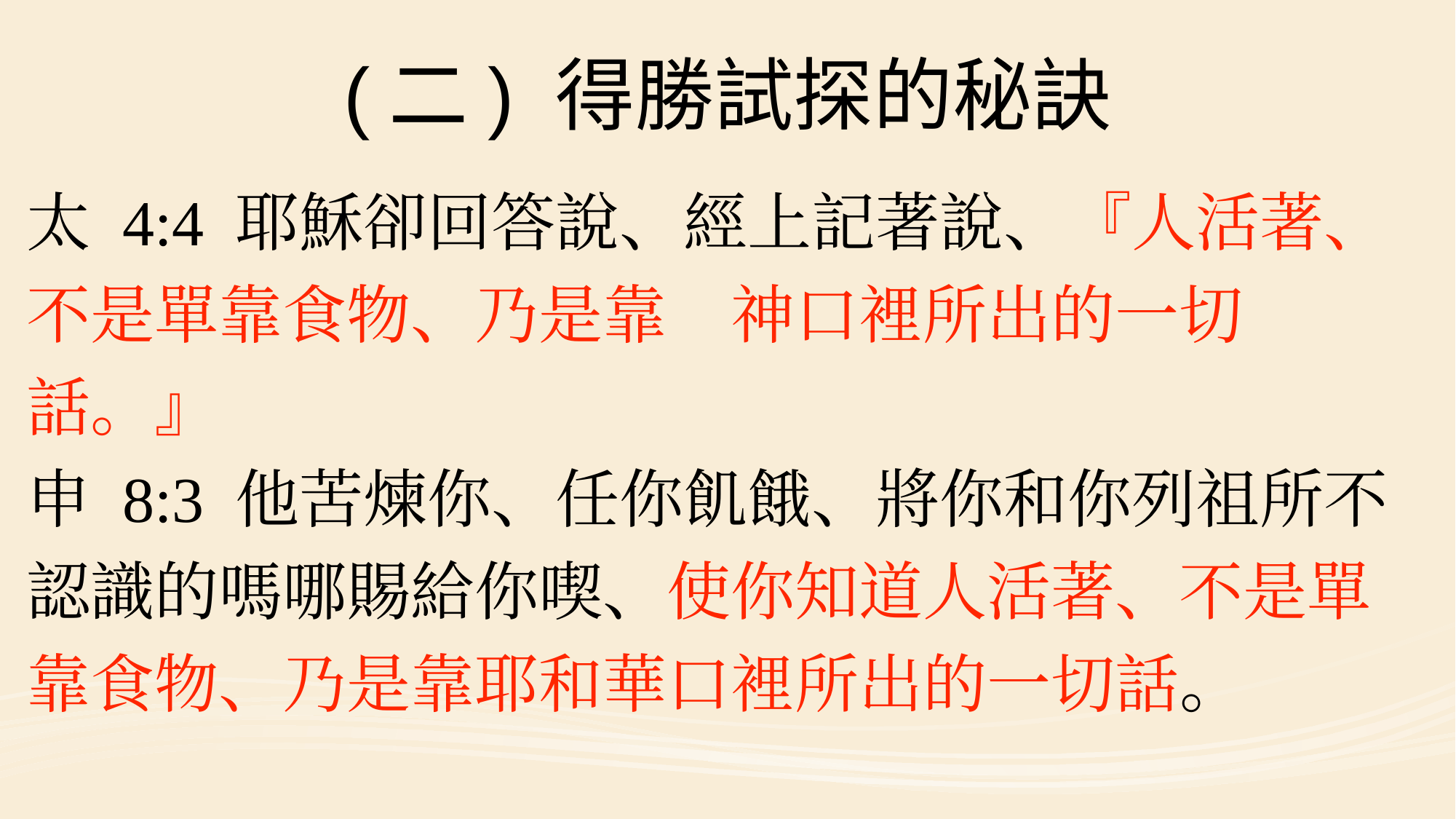

#
(二) 得勝試探的秘訣

太 4:4 耶穌卻回答說、經上記著說、『人活著、不是單靠食物、乃是靠　神口裡所出的一切話。』
申 8:3 他苦煉你、任你飢餓、將你和你列祖所不認識的嗎哪賜給你喫、使你知道人活著、不是單靠食物、乃是靠耶和華口裡所出的一切話。
11